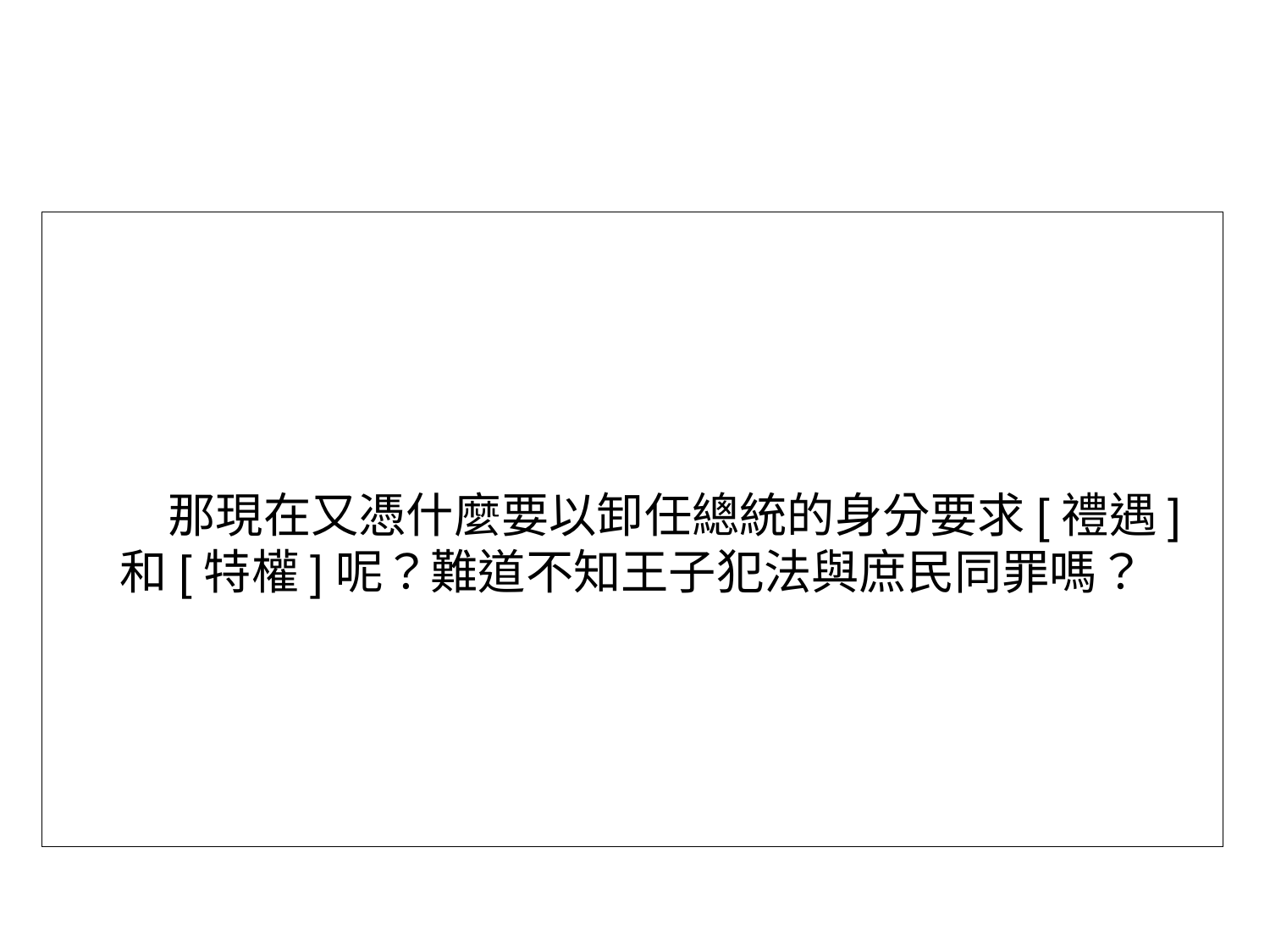

那現在又憑什麼要以卸任總統的身分要求[禮遇]和[特權]呢？難道不知王子犯法與庶民同罪嗎？